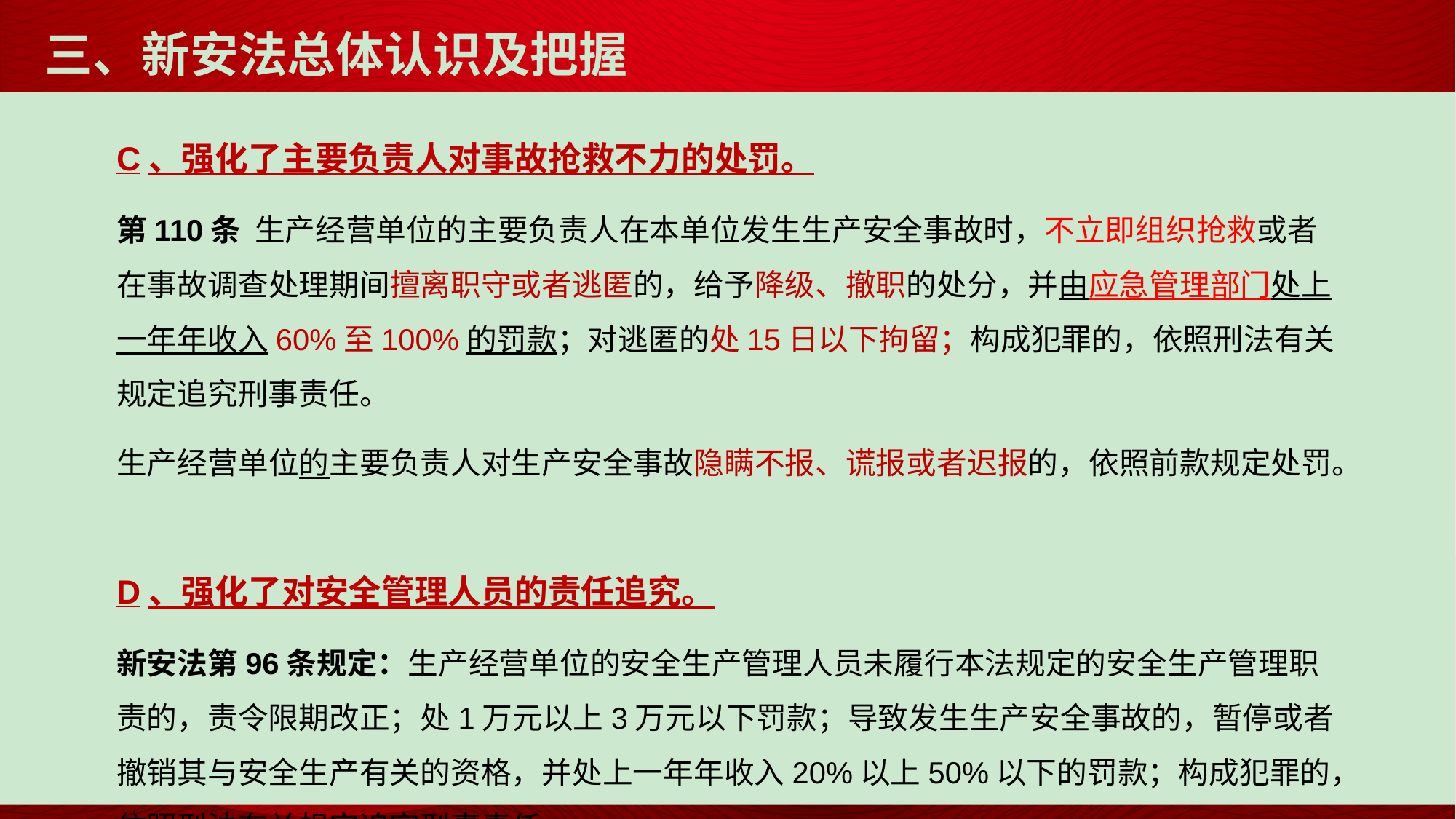

# 三、新安法总体认识及把握
C、强化了主要负责人对事故抢救不力的处罚。
第110条  生产经营单位的主要负责人在本单位发生生产安全事故时，不立即组织抢救或者在事故调查处理期间擅离职守或者逃匿的，给予降级、撤职的处分，并由应急管理部门处上一年年收入60%至100%的罚款；对逃匿的处15日以下拘留；构成犯罪的，依照刑法有关规定追究刑事责任。
生产经营单位的主要负责人对生产安全事故隐瞒不报、谎报或者迟报的，依照前款规定处罚。
D、强化了对安全管理人员的责任追究。
新安法第96条规定：生产经营单位的安全生产管理人员未履行本法规定的安全生产管理职责的，责令限期改正；处1万元以上3万元以下罚款；导致发生生产安全事故的，暂停或者撤销其与安全生产有关的资格，并处上一年年收入20%以上50%以下的罚款；构成犯罪的，依照刑法有关规定追究刑事责任。